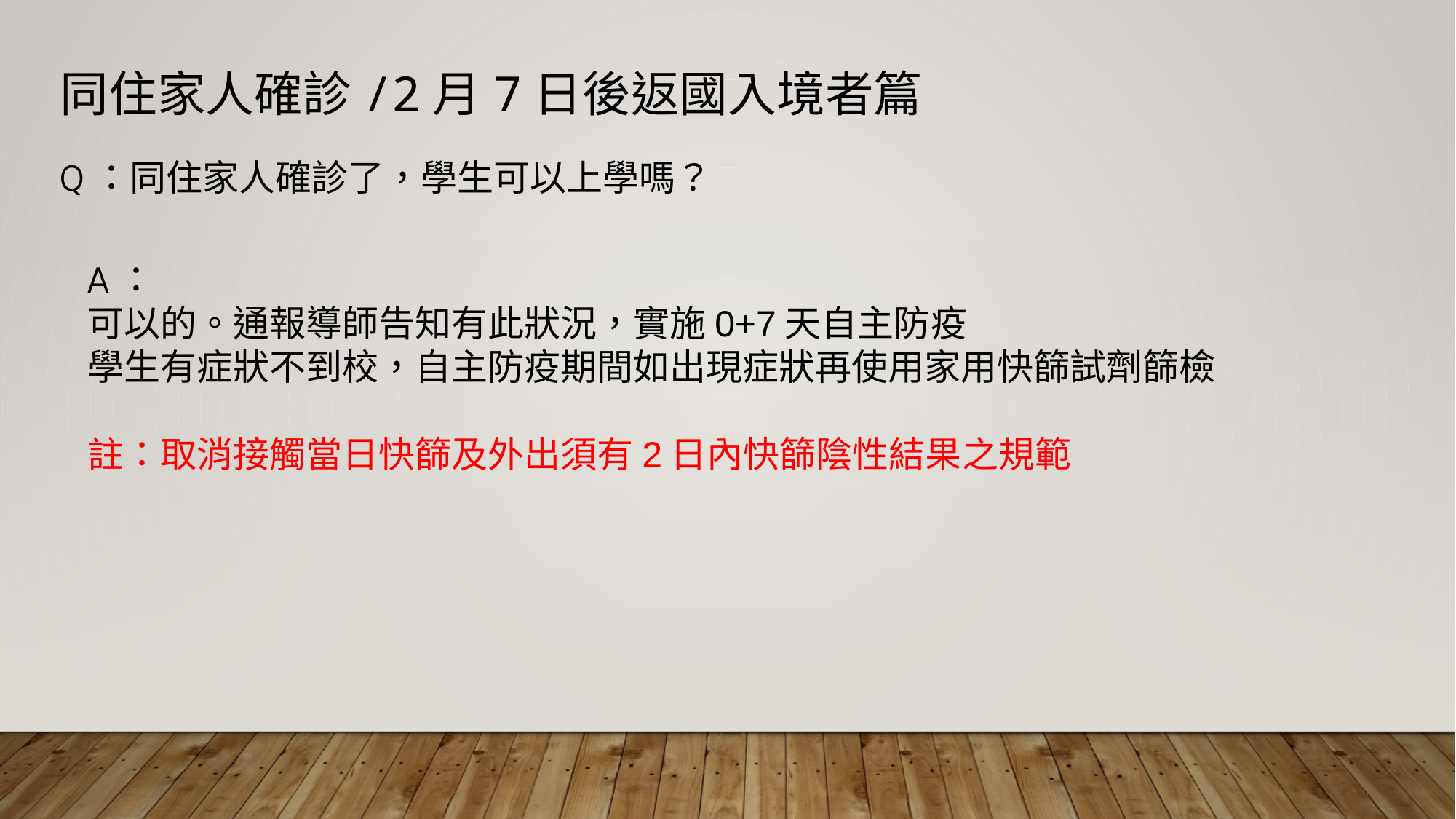

同住家人確診/2月7日後返國入境者篇

Q：同住家人確診了，學生可以上學嗎？

A：
可以的。通報導師告知有此狀況，實施0+7天自主防疫
學生有症狀不到校，自主防疫期間如出現症狀再使用家用快篩試劑篩檢

註：取消接觸當日快篩及外出須有2日內快篩陰性結果之規範